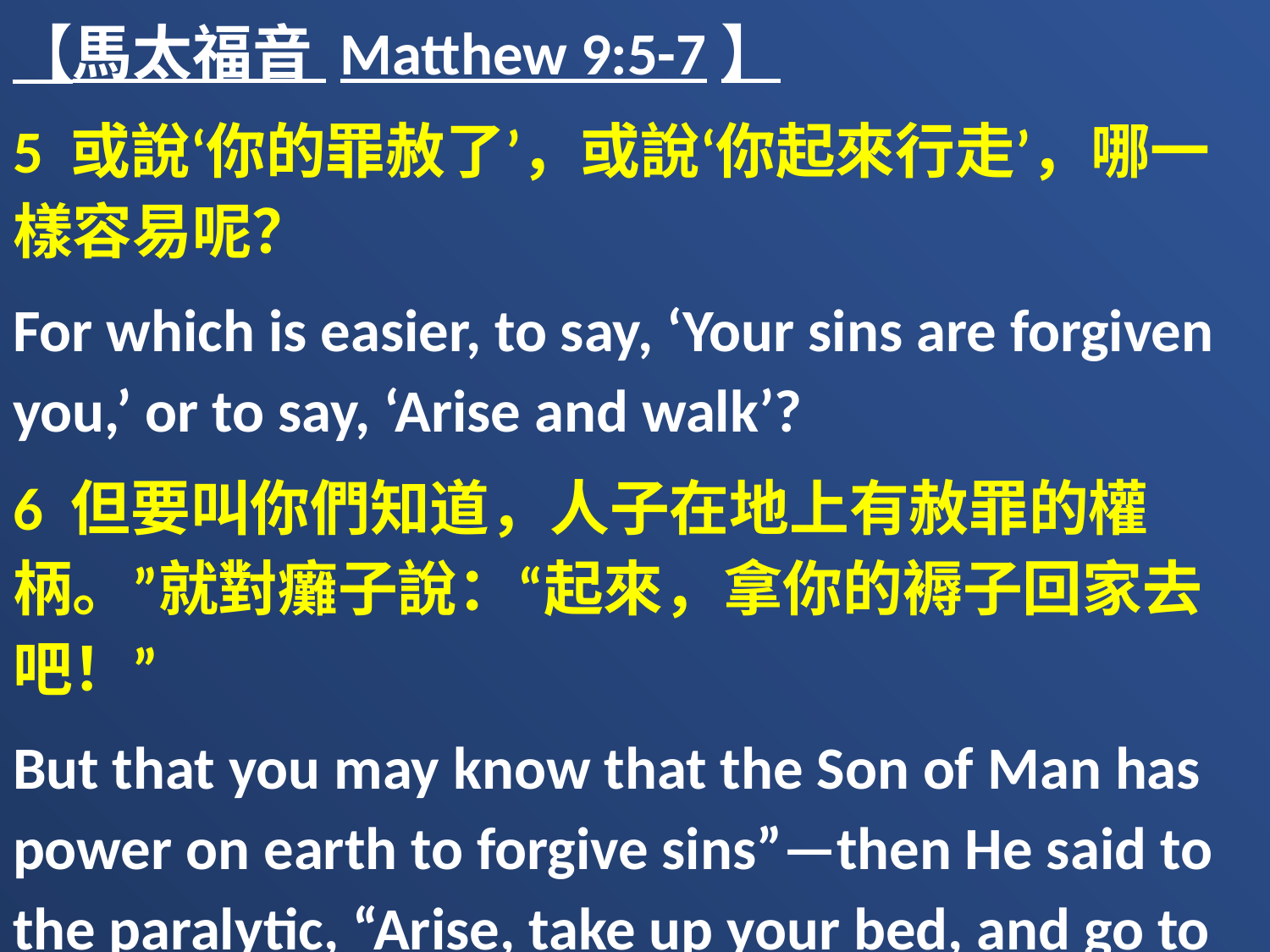

【馬太福音 Matthew 9:5-7】
5 或說‘你的罪赦了’，或說‘你起來行走’，哪一樣容易呢？
For which is easier, to say, ‘Your sins are forgiven you,’ or to say, ‘Arise and walk’?
6 但要叫你們知道，人子在地上有赦罪的權柄。”就對癱子說：“起來，拿你的褥子回家去吧！”
But that you may know that the Son of Man has power on earth to forgive sins”—then He said to the paralytic, “Arise, take up your bed, and go to your house.”